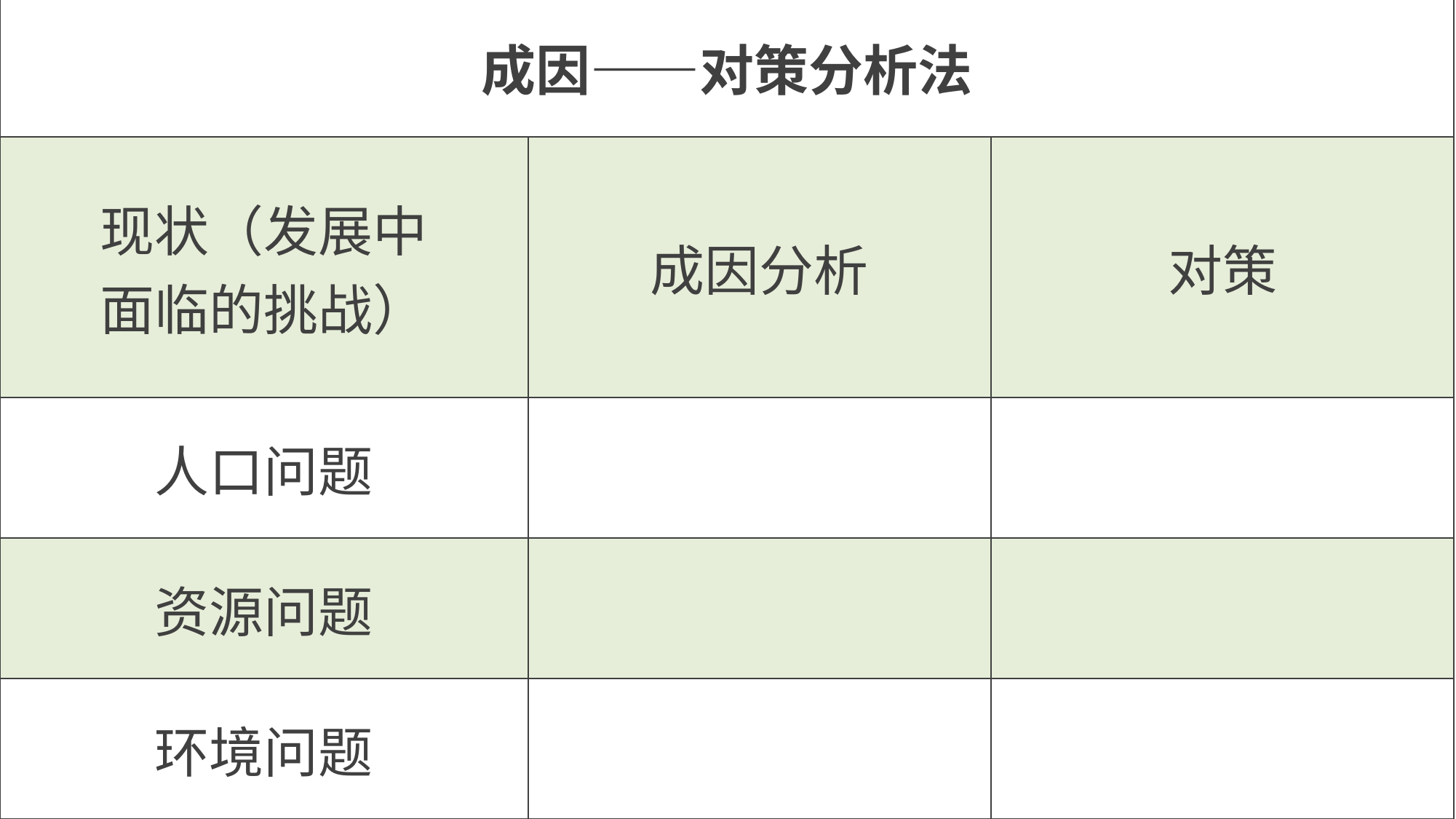

| 成因——对策分析法 |  |  |
| --- | --- | --- |
| 现状（发展中 面临的挑战） | 成因分析 | 对策 |
| 人口问题 |  |  |
| 资源问题 |  |  |
| 环境问题 |  |  |